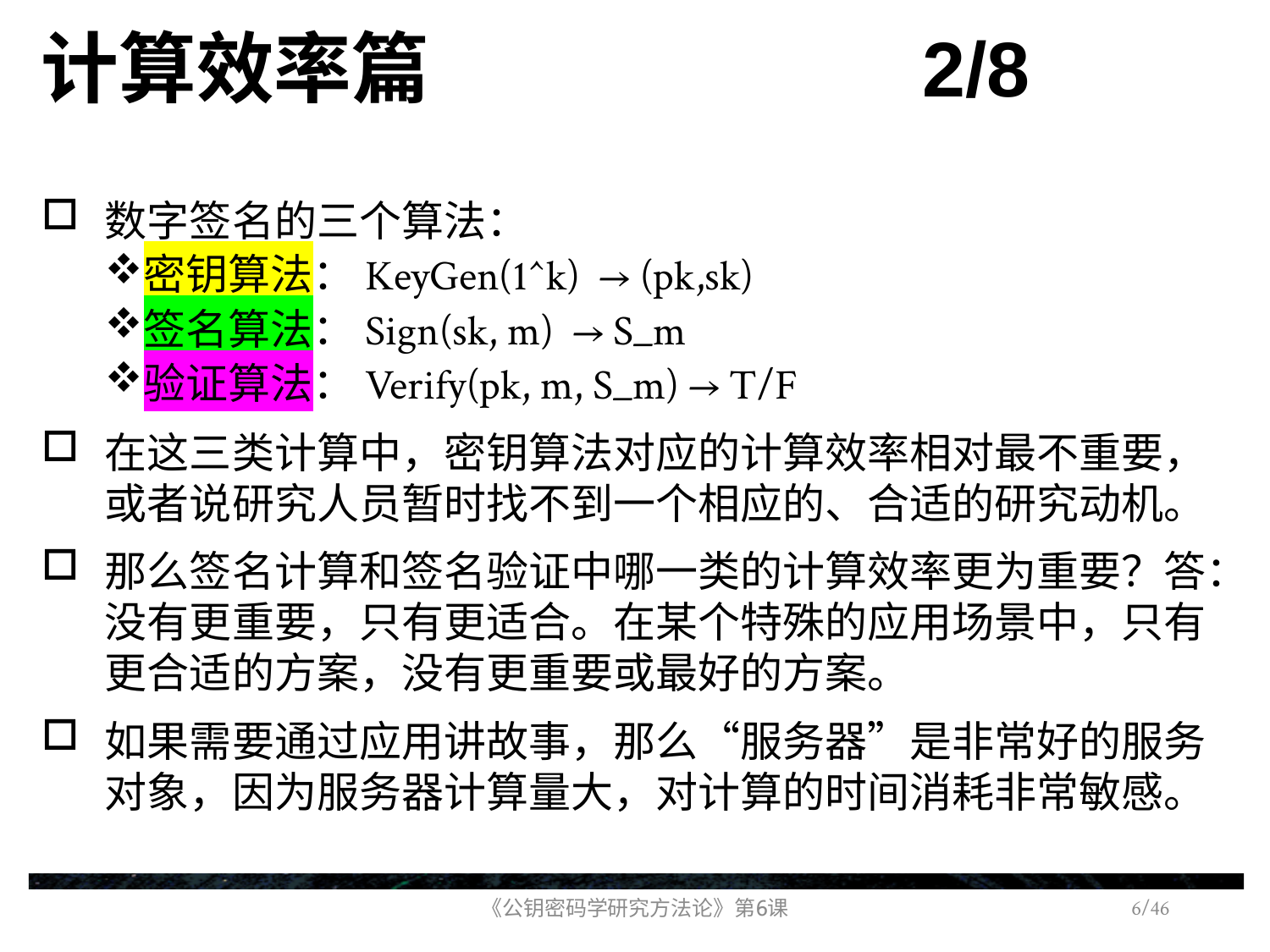

# 计算效率篇                           2/8
数字签名的三个算法：
密钥算法：KeyGen(1^k)  → (pk,sk)
签名算法：Sign(sk, m)  → S_m
验证算法：Verify(pk, m, S_m) → T/F
在这三类计算中，密钥算法对应的计算效率相对最不重要，或者说研究人员暂时找不到一个相应的、合适的研究动机。
那么签名计算和签名验证中哪一类的计算效率更为重要？答：没有更重要，只有更适合。在某个特殊的应用场景中，只有更合适的方案，没有更重要或最好的方案。
如果需要通过应用讲故事，那么“服务器”是非常好的服务对象，因为服务器计算量大，对计算的时间消耗非常敏感。
《公钥密码学研究方法论》第6课
6/46